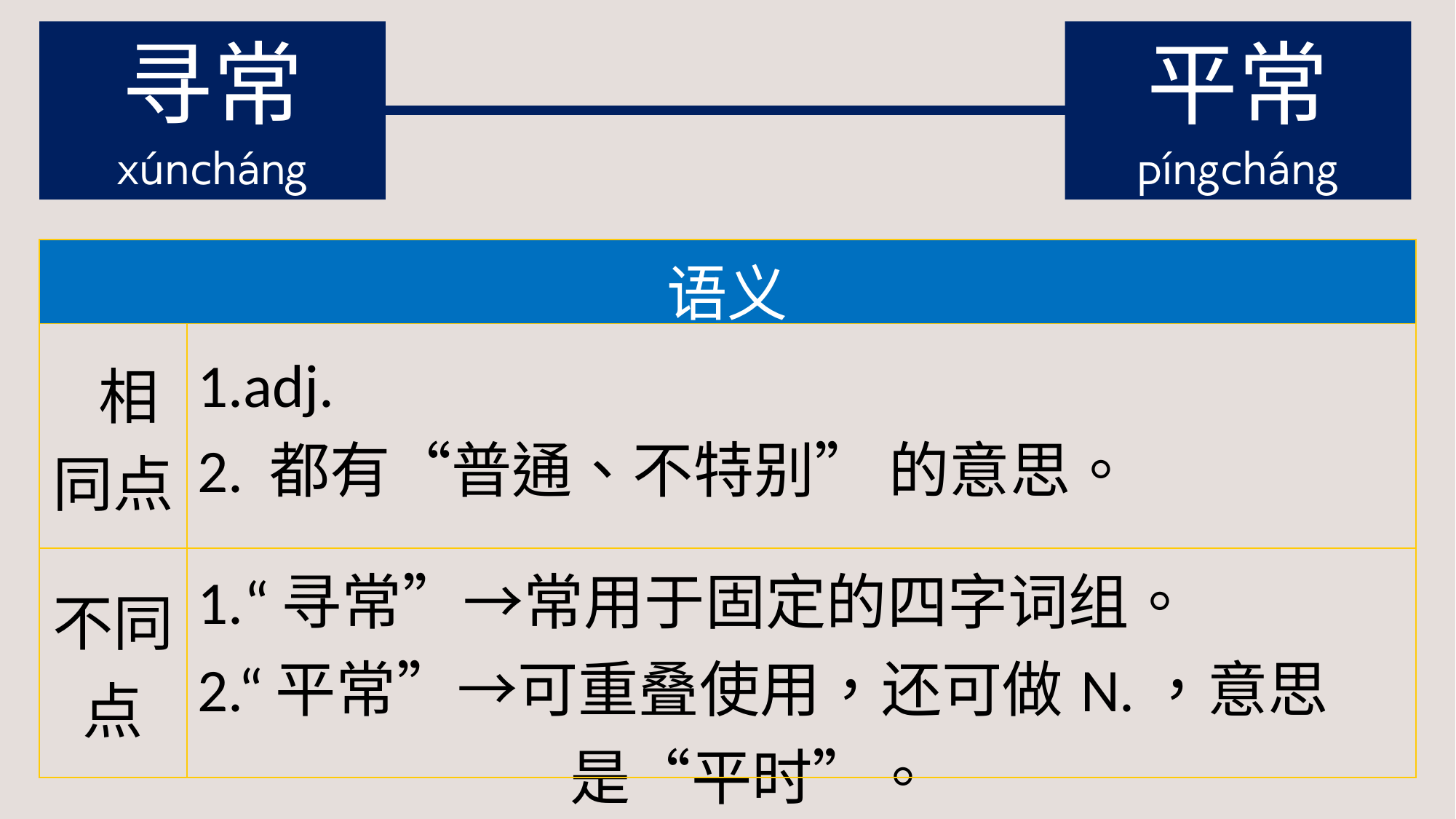

寻常
xúncháng
平常
píngcháng
| 语义 |  |
| --- | --- |
| 相同点 | 1.adj. 2. 都有“普通、不特别” 的意思。 |
| 不同点 | 1.“寻常”→常用于固定的四字词组。 2.“平常”→可重叠使用，还可做N.，意思 是“平时”。 |